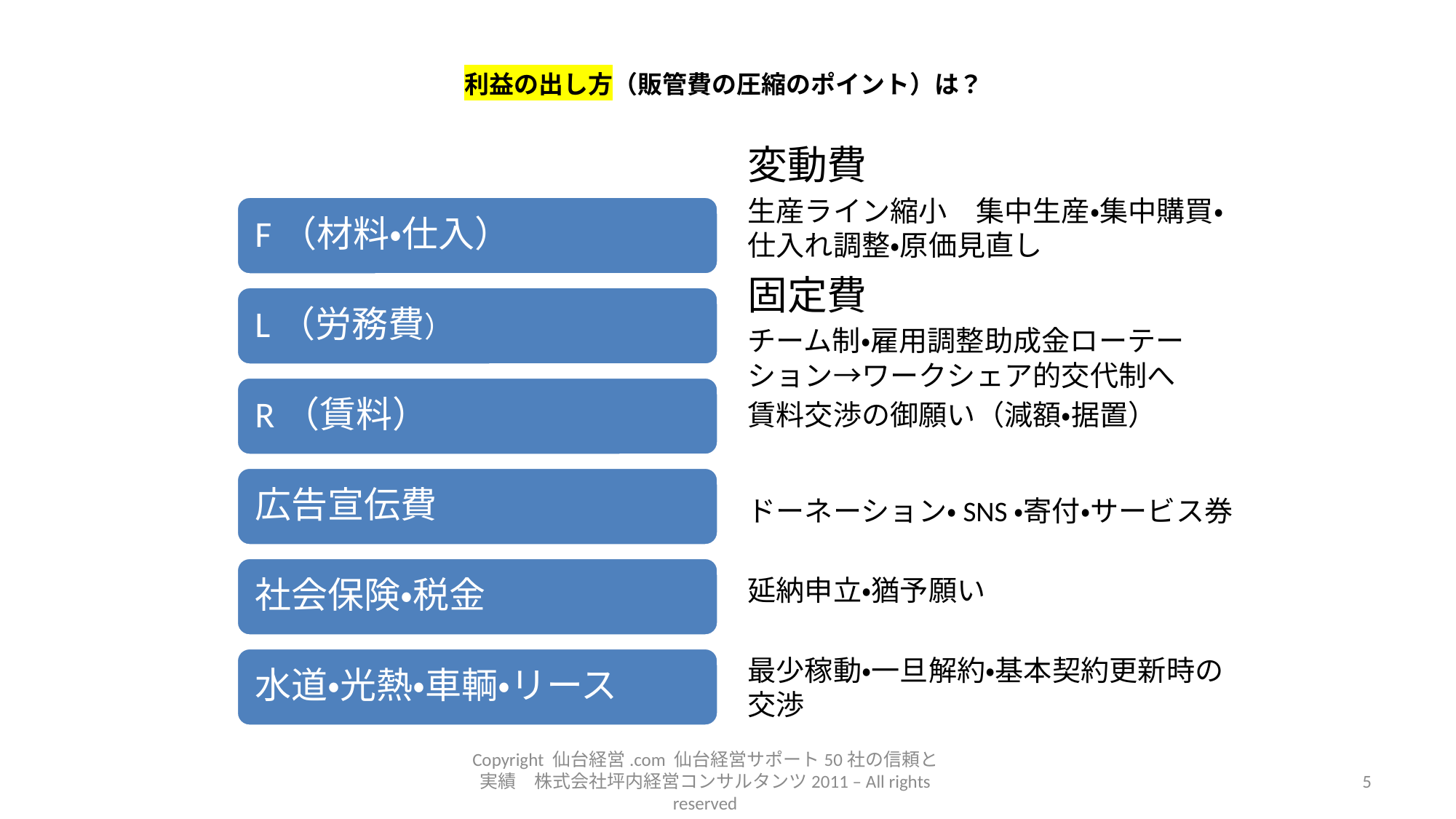

# 利益の出し方（販管費の圧縮のポイント）は？
変動費
生産ライン縮小　集中生産・集中購買・仕入れ調整・原価見直し
固定費
チーム制・雇用調整助成金ローテーション→ワークシェア的交代制へ
賃料交渉の御願い（減額・据置）

ドーネーション・SNS・寄付・サービス券

延納申立・猶予願い

最少稼動・一旦解約・基本契約更新時の交渉
F（材料・仕入）
L（労務費）
R（賃料）
広告宣伝費
社会保険・税金
水道・光熱・車輌・リース
Copyright 仙台経営.com 仙台経営サポート50社の信頼と実績　株式会社坪内経営コンサルタンツ2011 – All rights reserved
5